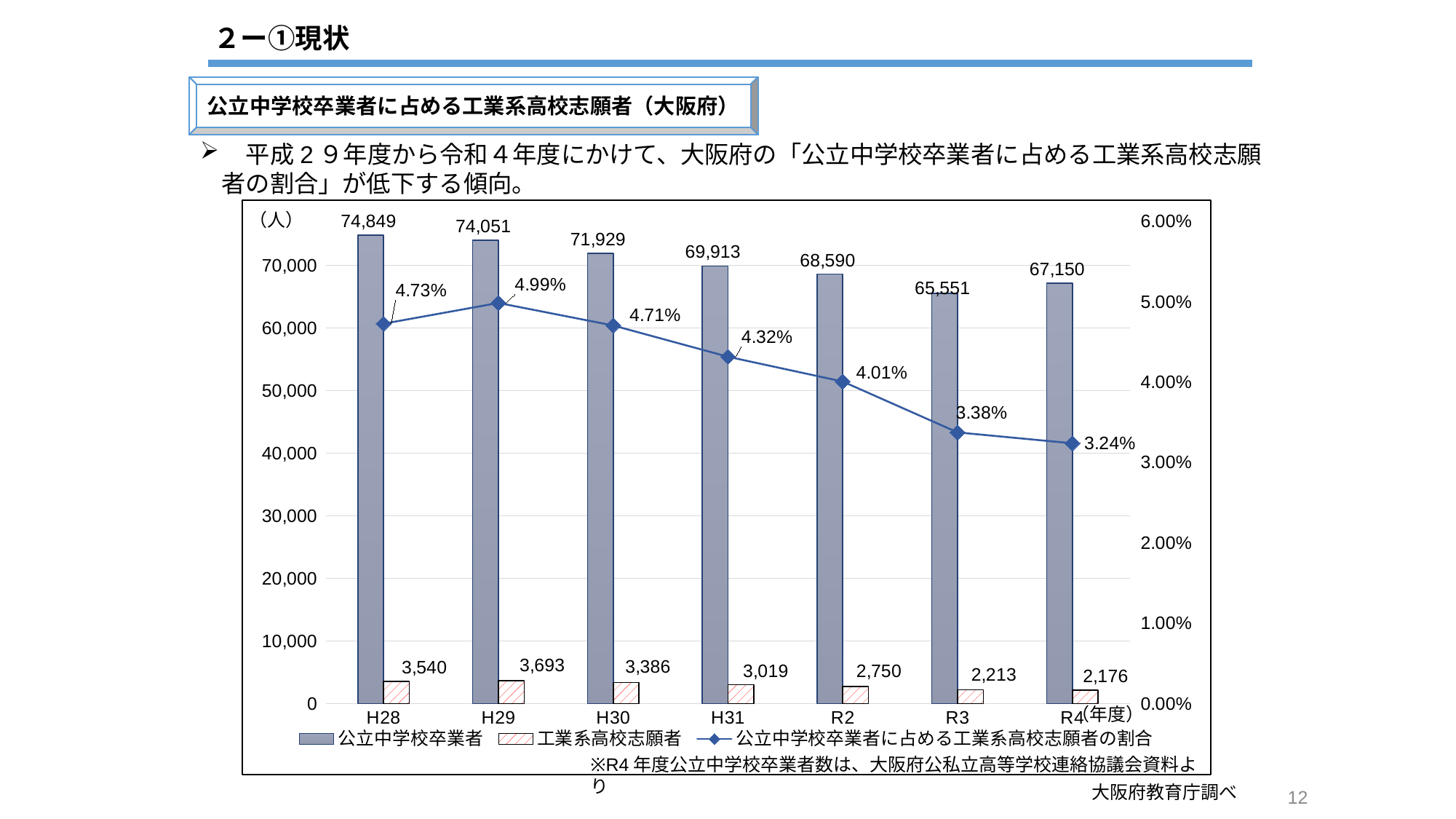

２ー①現状
公立中学校卒業者に占める工業系高校志願者（大阪府）
　平成2９年度から令和４年度にかけて、大阪府の「公立中学校卒業者に占める工業系高校志願者の割合」が低下する傾向。

### Chart

| Category | 公立中学校卒業者 | 工業系高校志願者 | 公立中学校卒業者に占める工業系高校志願者の割合 |
|---|---|---|---|
| H28 | 74849.0 | 3540.0 | 0.04729522104503734 |
| H29 | 74051.0 | 3693.0 | 0.04987103482734872 |
| H30 | 71929.0 | 3386.0 | 0.04707419816763753 |
| H31 | 69913.0 | 3019.0 | 0.043182240784975616 |
| R2 | 68590.0 | 2750.0 | 0.04009330806239977 |
| R3 | 65551.0 | 2213.0 | 0.033759973150676574 |
| R4 | 67150.0 | 2176.0 | 0.03240506329113924 |
（人）
（年度）
※R4年度公立中学校卒業者数は、大阪府公私立高等学校連絡協議会資料より
大阪府教育庁調べ
12